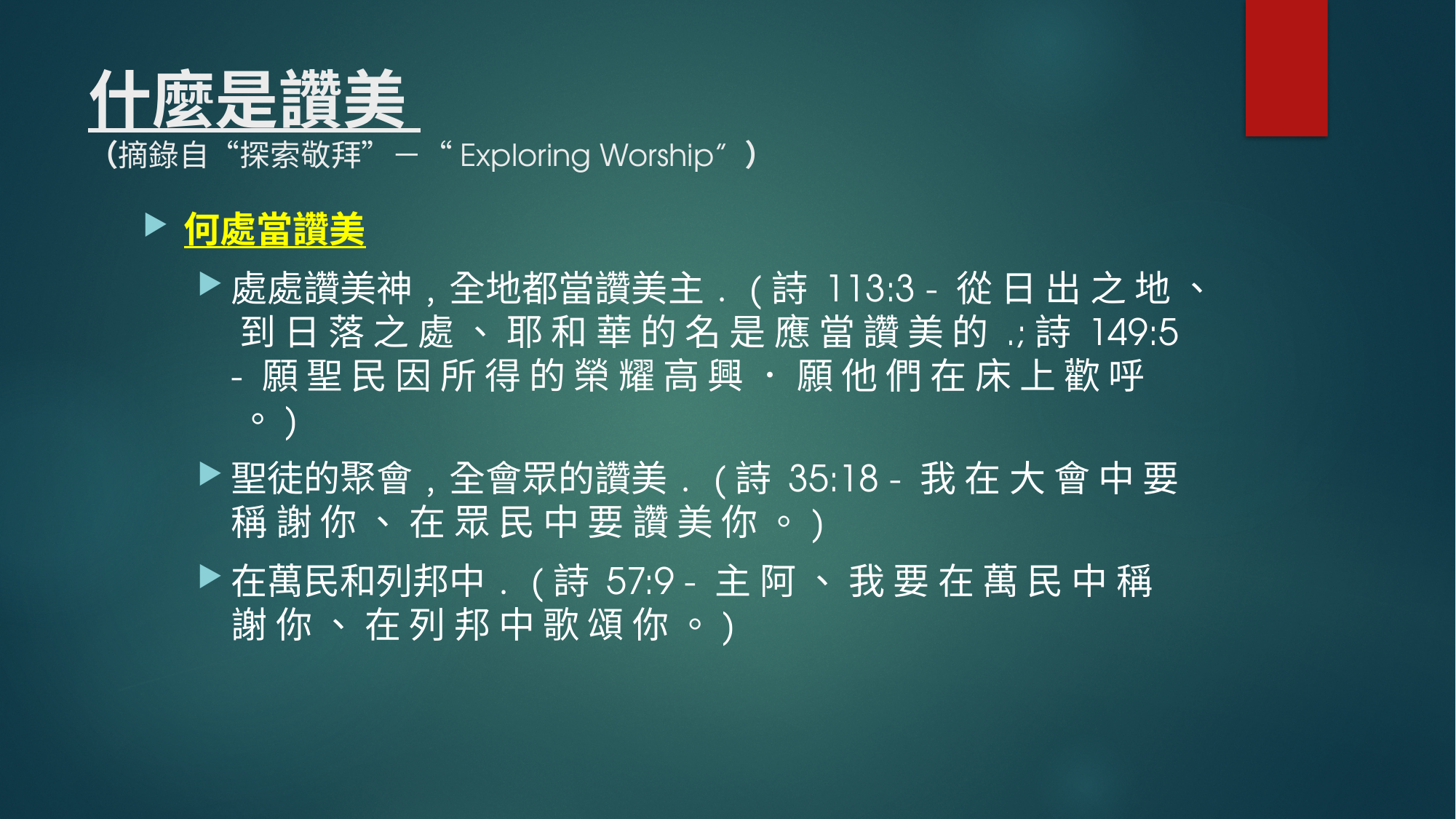

# 什麼是讚美 （摘錄自“探索敬拜”－“Exploring Worship” ）
何處當讚美
處處讚美神﹐全地都當讚美主﹒(詩 113:3 - 從 日 出 之 地 、 到 日 落 之 處 、 耶 和 華 的 名 是 應 當 讚 美 的 .;詩 149:5 - 願 聖 民 因 所 得 的 榮 耀 高 興 ． 願 他 們 在 床 上 歡 呼 。)
聖徒的聚會﹐全會眾的讚美﹒(詩 35:18 - 我 在 大 會 中 要 稱 謝 你 、 在 眾 民 中 要 讚 美 你 。)
在萬民和列邦中﹒(詩 57:9 - 主 阿 、 我 要 在 萬 民 中 稱 謝 你 、 在 列 邦 中 歌 頌 你 。)